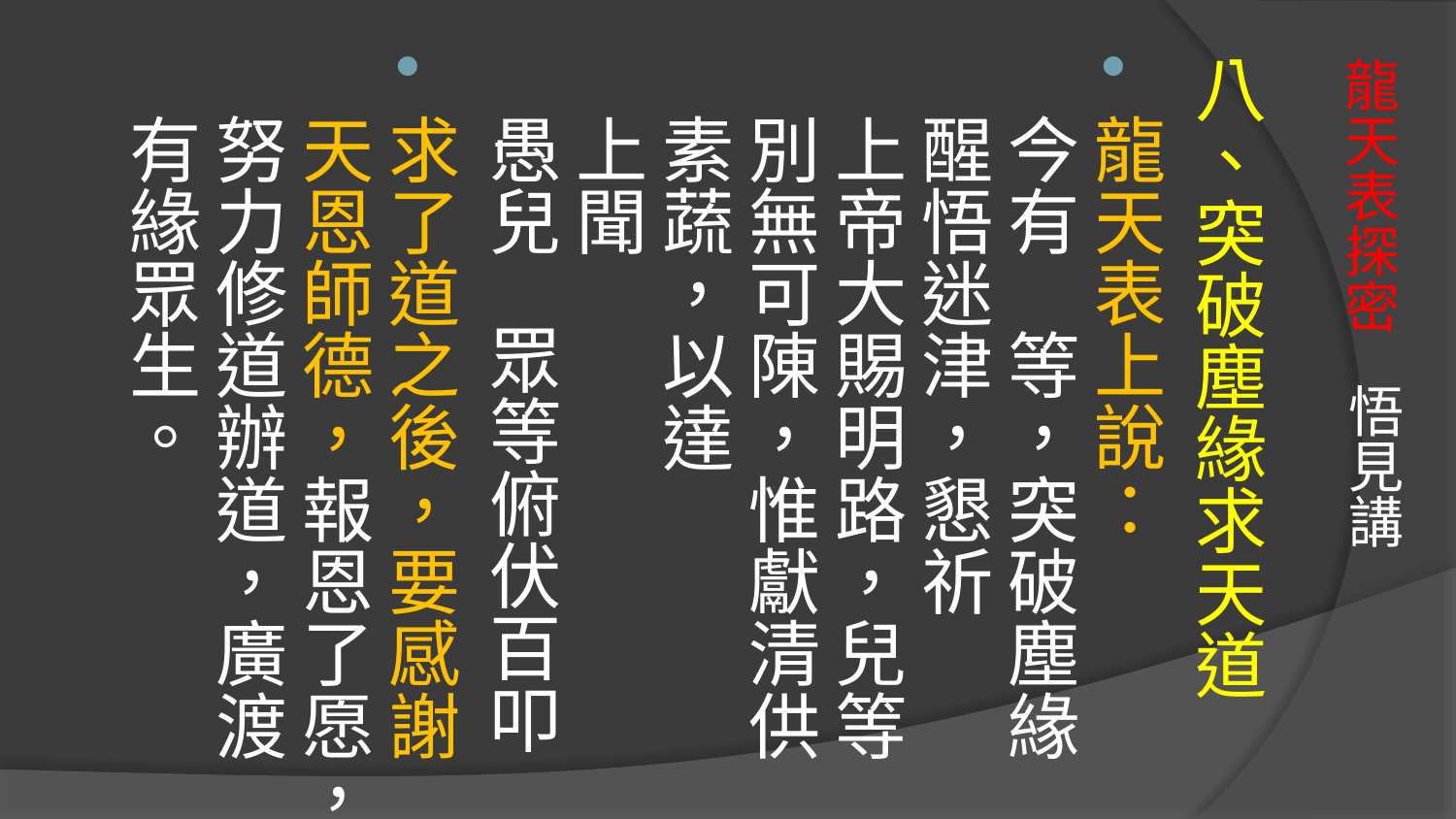

八、突破塵緣求天道
龍天表上說：               今有　等，突破塵緣醒悟迷津，懇祈 
上帝大賜明路，兒等別無可陳，惟獻清供素蔬，以達 
上聞
愚兒    眾等俯伏百叩
求了道之後，要感謝天恩師德，報恩了愿，努力修道辦道，廣渡有緣眾生。

# 龍天表探密    悟見講